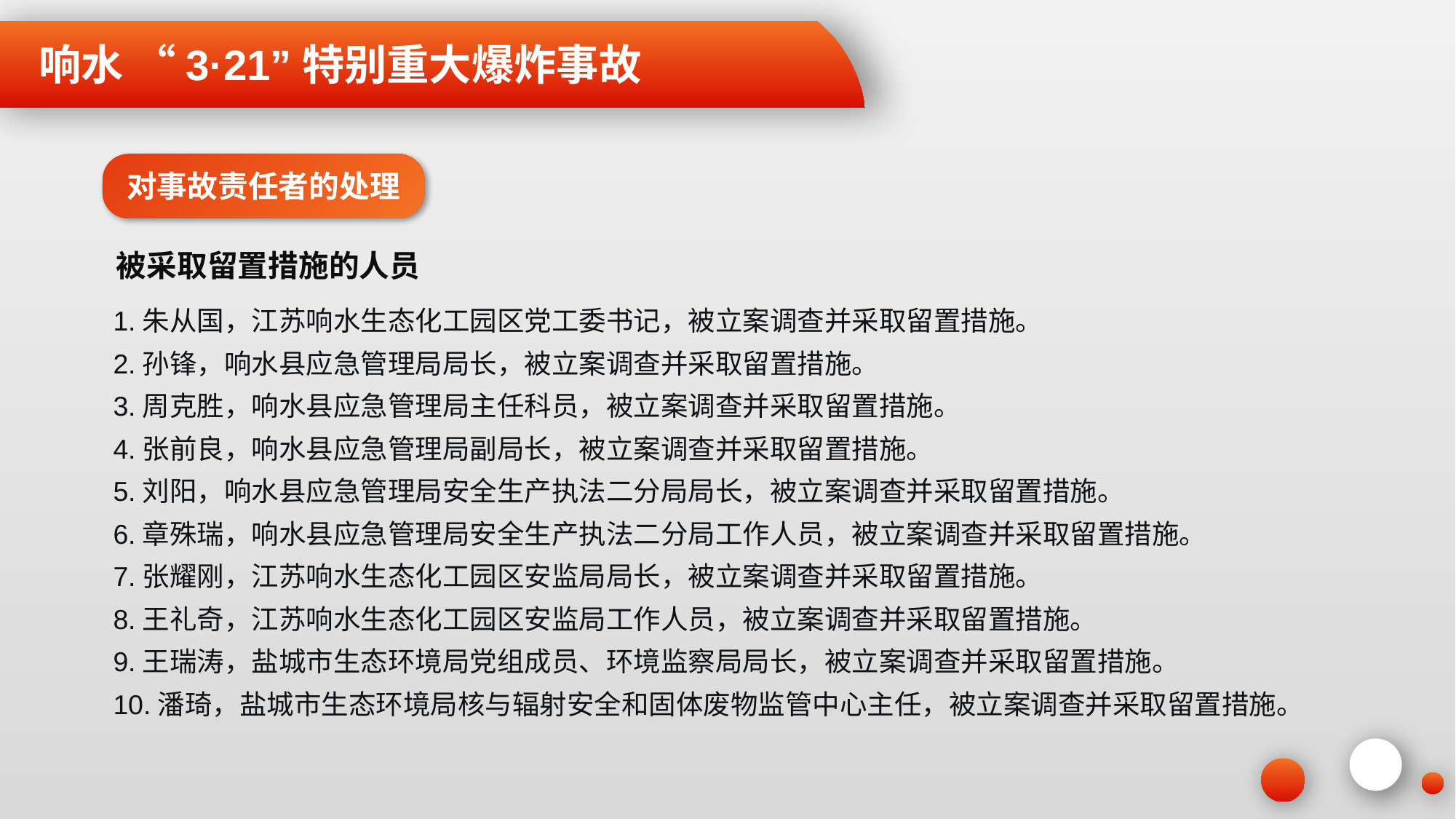

响水 “3·21”特别重大爆炸事故

对事故责任者的处理
被采取留置措施的人员
1.朱从国，江苏响水生态化工园区党工委书记，被立案调查并采取留置措施。
2.孙锋，响水县应急管理局局长，被立案调查并采取留置措施。
3.周克胜，响水县应急管理局主任科员，被立案调查并采取留置措施。
4.张前良，响水县应急管理局副局长，被立案调查并采取留置措施。
5.刘阳，响水县应急管理局安全生产执法二分局局长，被立案调查并采取留置措施。
6.章殊瑞，响水县应急管理局安全生产执法二分局工作人员，被立案调查并采取留置措施。
7.张耀刚，江苏响水生态化工园区安监局局长，被立案调查并采取留置措施。
8.王礼奇，江苏响水生态化工园区安监局工作人员，被立案调查并采取留置措施。
9.王瑞涛，盐城市生态环境局党组成员、环境监察局局长，被立案调查并采取留置措施。
10.潘琦，盐城市生态环境局核与辐射安全和固体废物监管中心主任，被立案调查并采取留置措施。